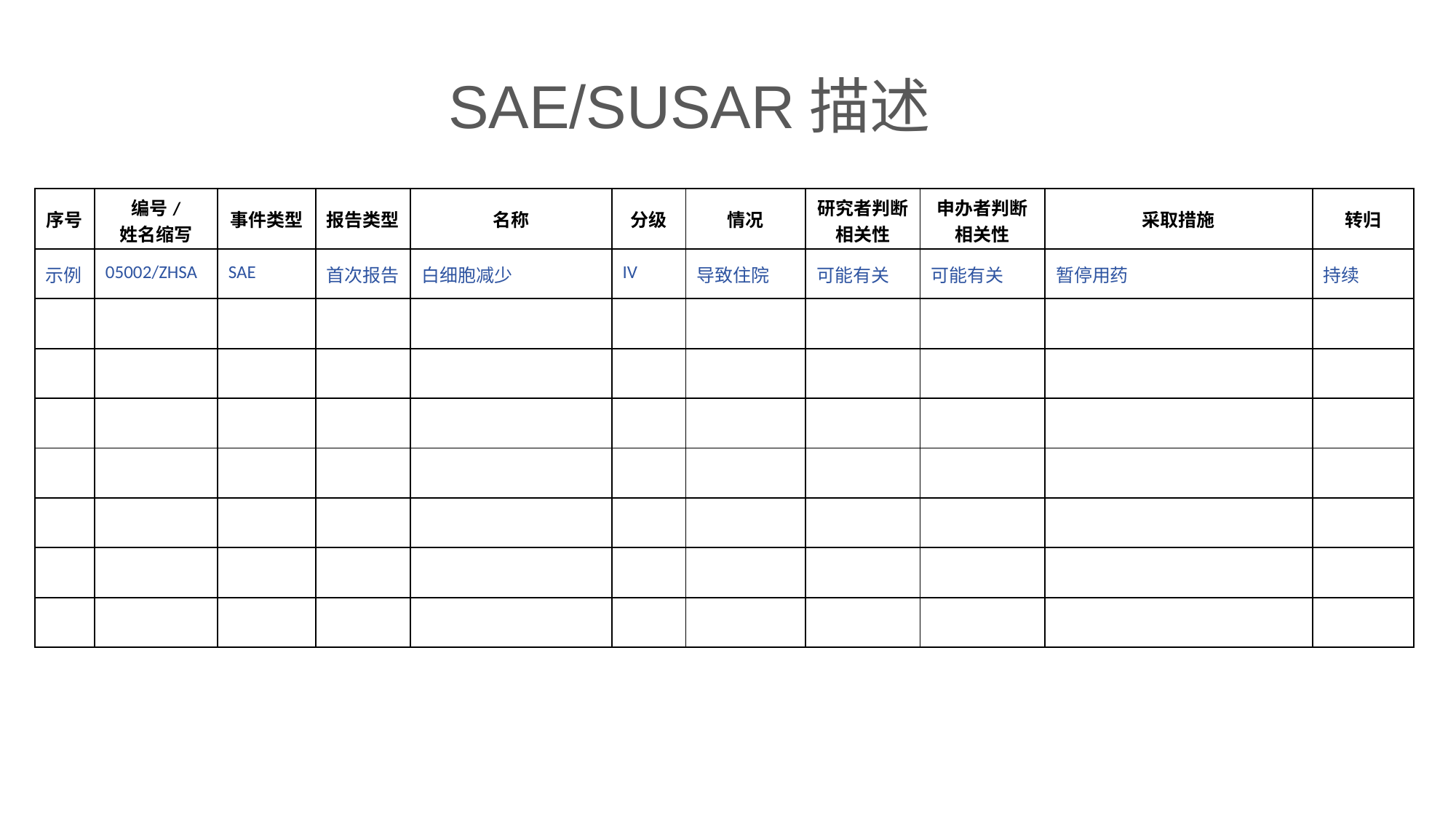

SAE/SUSAR描述
| 序号 | 编号/ 姓名缩写 | 事件类型 | 报告类型 | 名称 | 分级 | 情况 | 研究者判断 相关性 | 申办者判断 相关性 | 采取措施 | 转归 |
| --- | --- | --- | --- | --- | --- | --- | --- | --- | --- | --- |
| 示例 | 05002/ZHSA | SAE | 首次报告 | 白细胞减少 | IV | 导致住院 | 可能有关 | 可能有关 | 暂停用药 | 持续 |
|  |  |  |  |  |  |  |  |  |  |  |
|  |  |  |  |  |  |  |  |  |  |  |
|  |  |  |  |  |  |  |  |  |  |  |
|  |  |  |  |  |  |  |  |  |  |  |
|  |  |  |  |  |  |  |  |  |  |  |
|  |  |  |  |  |  |  |  |  |  |  |
|  |  |  |  |  |  |  |  |  |  |  |